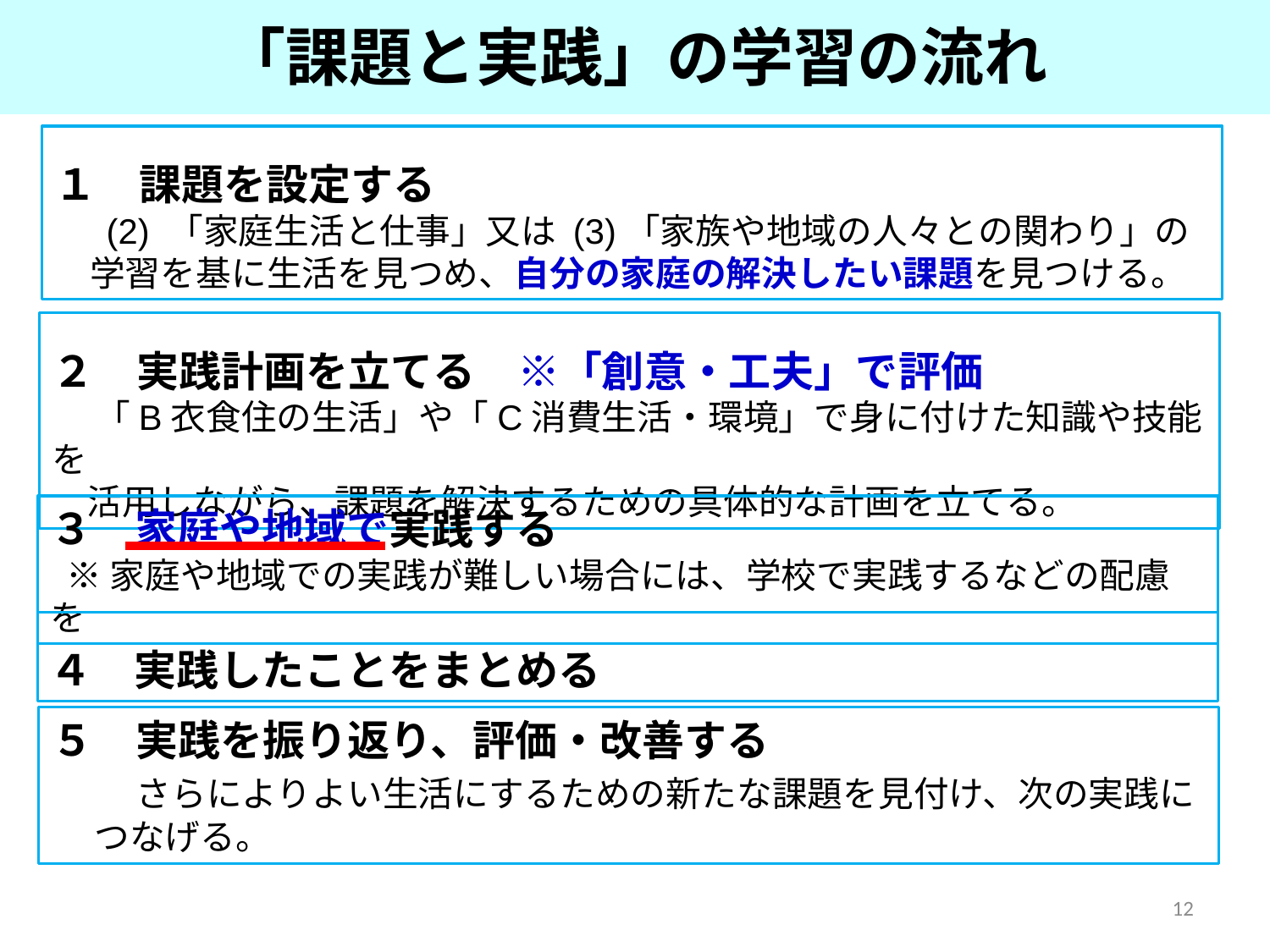

# 「課題と実践」の学習の流れ
１　課題を設定する
　 (2) 「家庭生活と仕事」又は (3)「家族や地域の人々との関わり」の
　学習を基に生活を見つめ、自分の家庭の解決したい課題を見つける。
２　実践計画を立てる　※「創意・工夫」で評価
　 「B衣食住の生活」や「C消費生活・環境」で身に付けた知識や技能を
　活用しながら、課題を解決するための具体的な計画を立てる。
３　家庭や地域で実践する
  ※家庭や地域での実践が難しい場合には、学校で実践するなどの配慮を
４　実践したことをまとめる
５　実践を振り返り、評価・改善する
　　さらによりよい生活にするための新たな課題を見付け、次の実践に
　 つなげる。
12